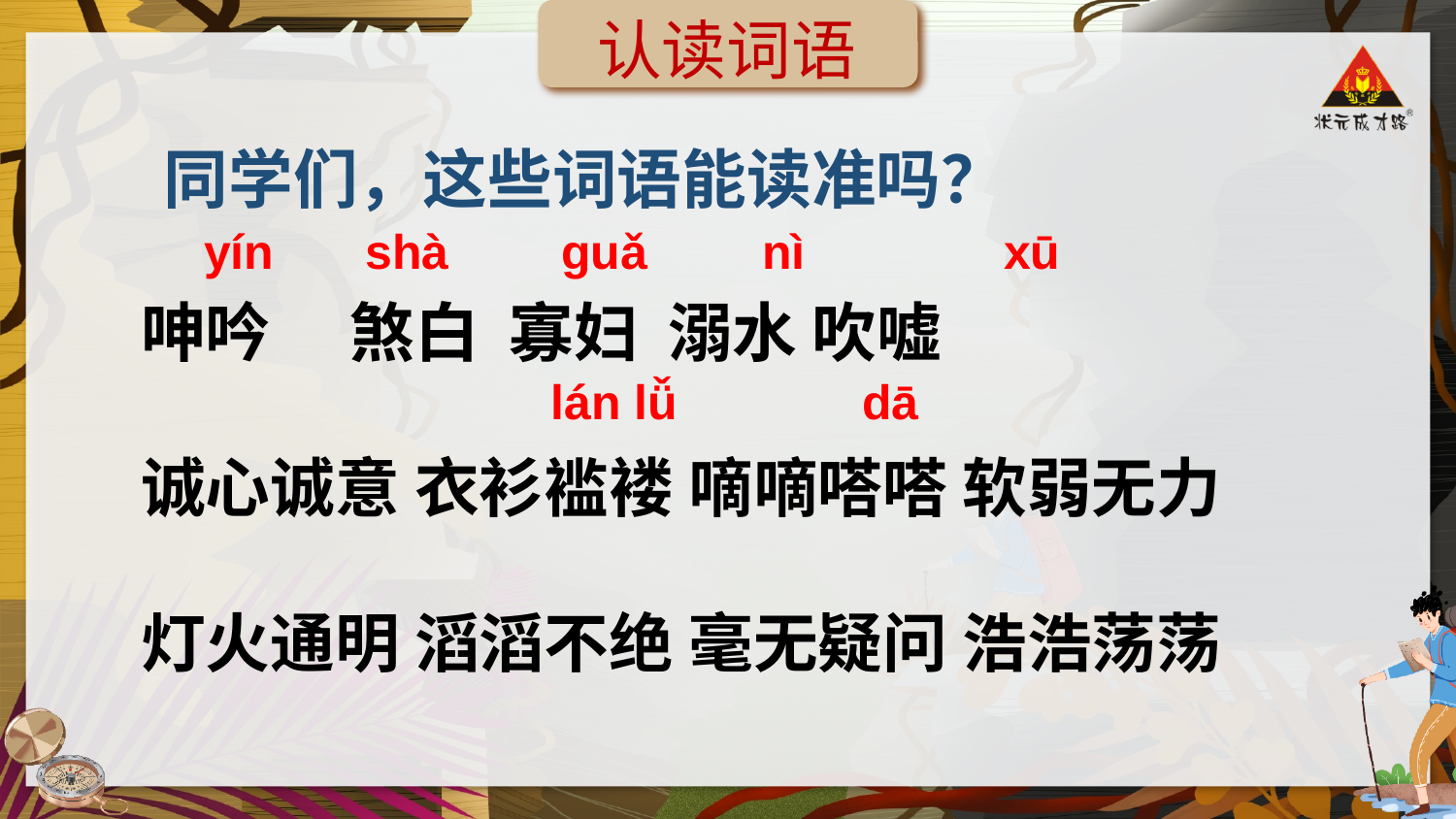

认读词语
同学们，这些词语能读准吗？
呻吟 　煞白  寡妇  溺水 吹嘘
诚心诚意 衣衫褴褛 嘀嘀嗒嗒 软弱无力
灯火通明 滔滔不绝 毫无疑问 浩浩荡荡
yín
shà
ɡuǎ
nì
xū
lán lǚ
dā